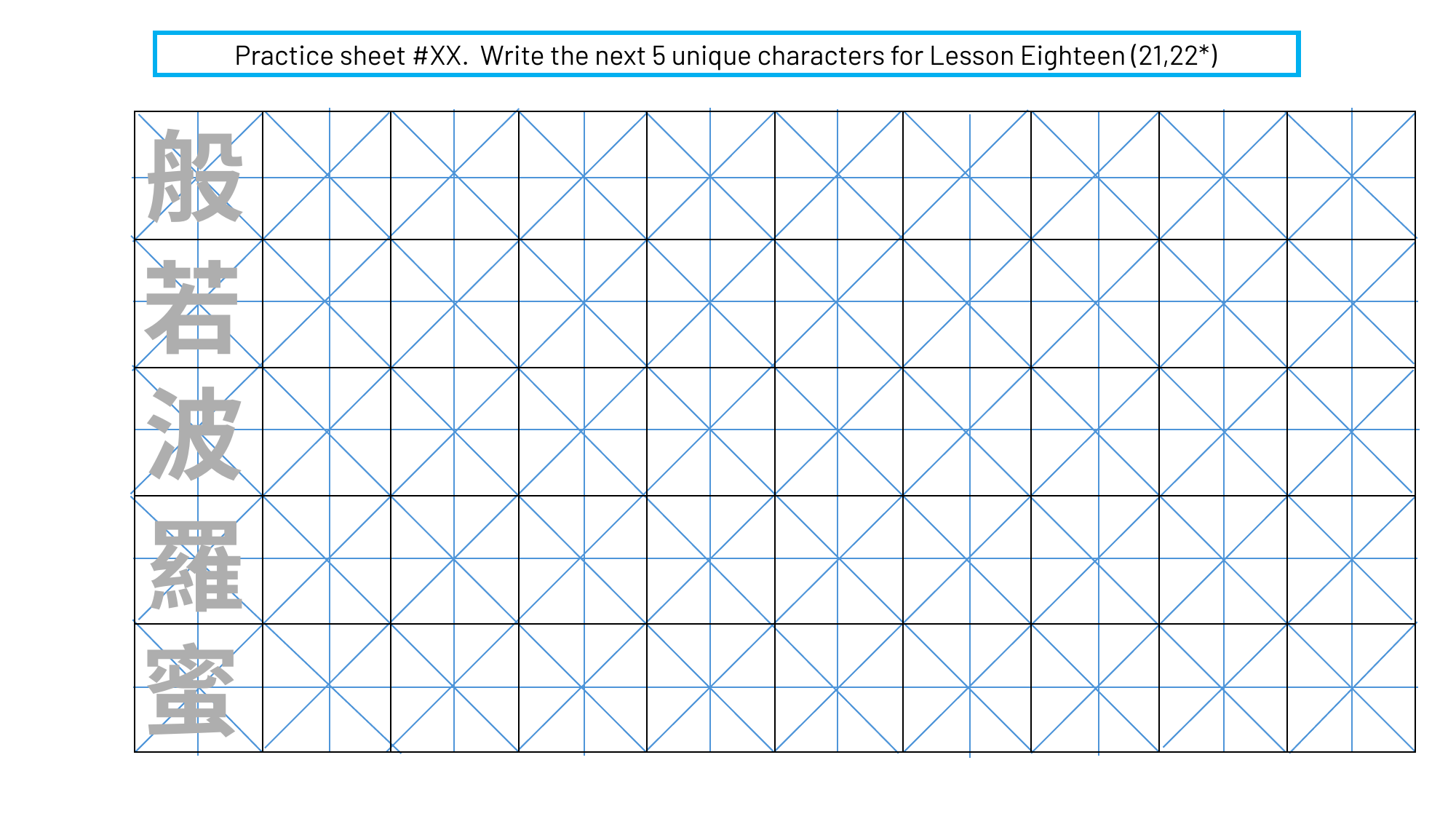

Practice sheet #XX.  Write the next 5 unique characters for Lesson Eighteen (21,22*)

般
|  |  |  |  |  |  |  |  |  |  |
| --- | --- | --- | --- | --- | --- | --- | --- | --- | --- |
|  |  |  |  |  |  |  |  |  |  |
|  |  |  |  |  |  |  |  |  |  |
|  |  |  |  |  |  |  |  |  |  |
|  |  |  |  |  |  |  |  |  |  |

若
波
羅
蜜